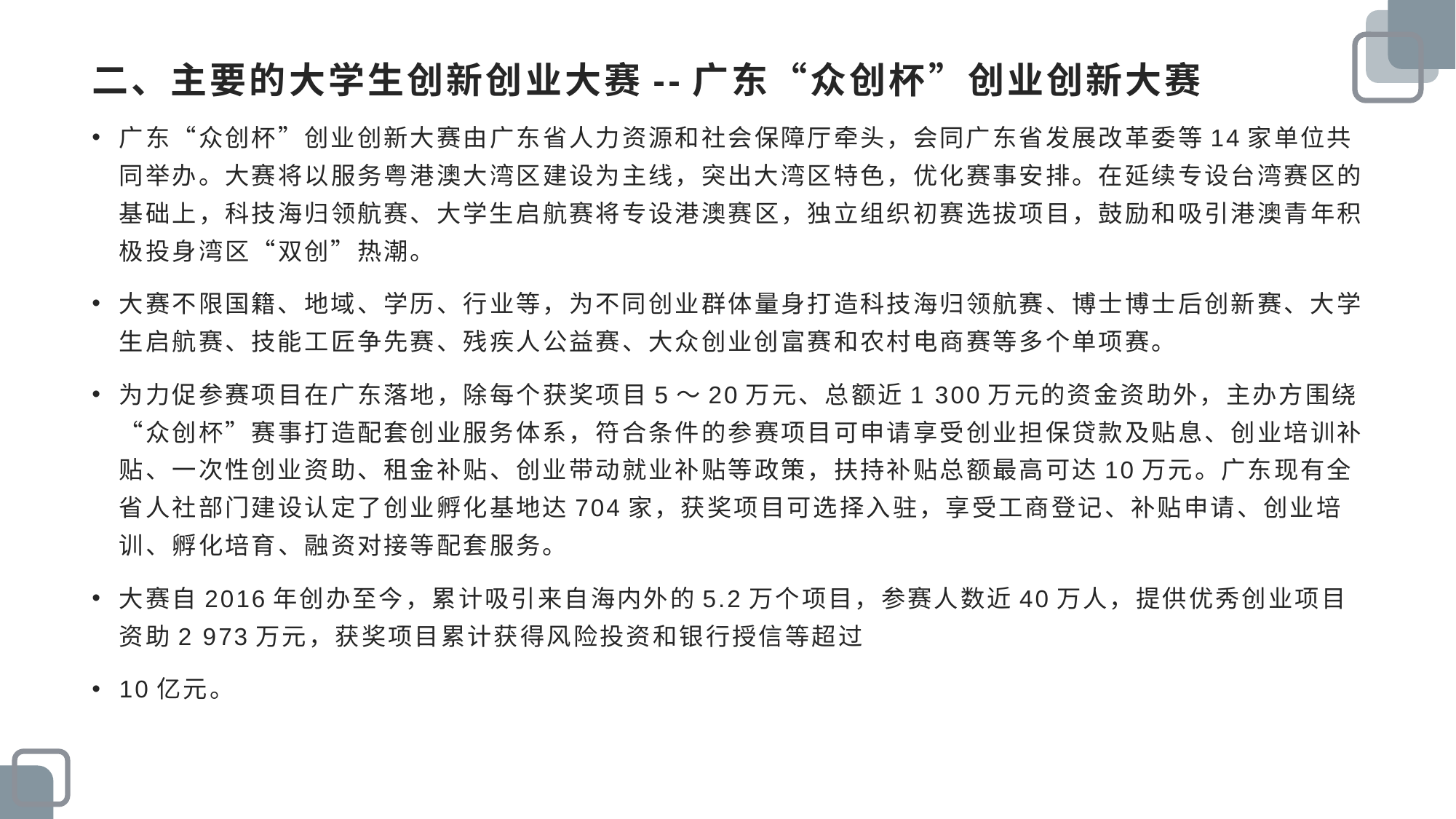

# 二、主要的大学生创新创业大赛--广东“众创杯”创业创新大赛
广东“众创杯”创业创新大赛由广东省人力资源和社会保障厅牵头，会同广东省发展改革委等14家单位共同举办。大赛将以服务粤港澳大湾区建设为主线，突出大湾区特色，优化赛事安排。在延续专设台湾赛区的基础上，科技海归领航赛、大学生启航赛将专设港澳赛区，独立组织初赛选拔项目，鼓励和吸引港澳青年积极投身湾区“双创”热潮。
大赛不限国籍、地域、学历、行业等，为不同创业群体量身打造科技海归领航赛、博士博士后创新赛、大学生启航赛、技能工匠争先赛、残疾人公益赛、大众创业创富赛和农村电商赛等多个单项赛。
为力促参赛项目在广东落地，除每个获奖项目5～20万元、总额近1 300万元的资金资助外，主办方围绕“众创杯”赛事打造配套创业服务体系，符合条件的参赛项目可申请享受创业担保贷款及贴息、创业培训补贴、一次性创业资助、租金补贴、创业带动就业补贴等政策，扶持补贴总额最高可达10万元。广东现有全省人社部门建设认定了创业孵化基地达704家，获奖项目可选择入驻，享受工商登记、补贴申请、创业培训、孵化培育、融资对接等配套服务。
大赛自2016年创办至今，累计吸引来自海内外的5.2万个项目，参赛人数近40万人，提供优秀创业项目资助2 973万元，获奖项目累计获得风险投资和银行授信等超过
10亿元。